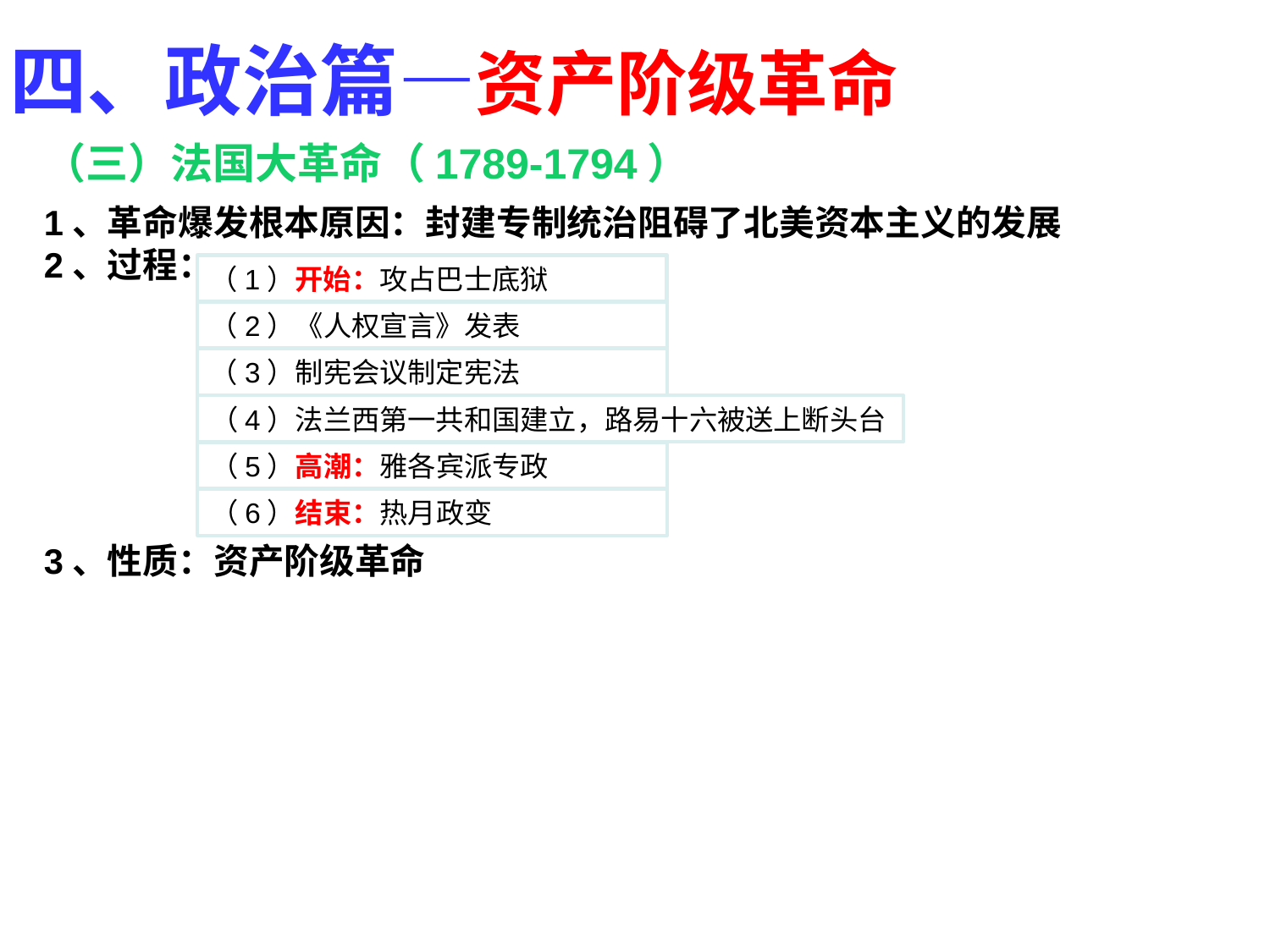

四、政治篇—资产阶级革命
（三）法国大革命（1789-1794）
1、革命爆发根本原因：封建专制统治阻碍了北美资本主义的发展
2、过程：

3、性质：资产阶级革命

（1）开始：攻占巴士底狱
（2）《人权宣言》发表
（3）制宪会议制定宪法
（4）法兰西第一共和国建立，路易十六被送上断头台
（5）高潮：雅各宾派专政
（6）结束：热月政变